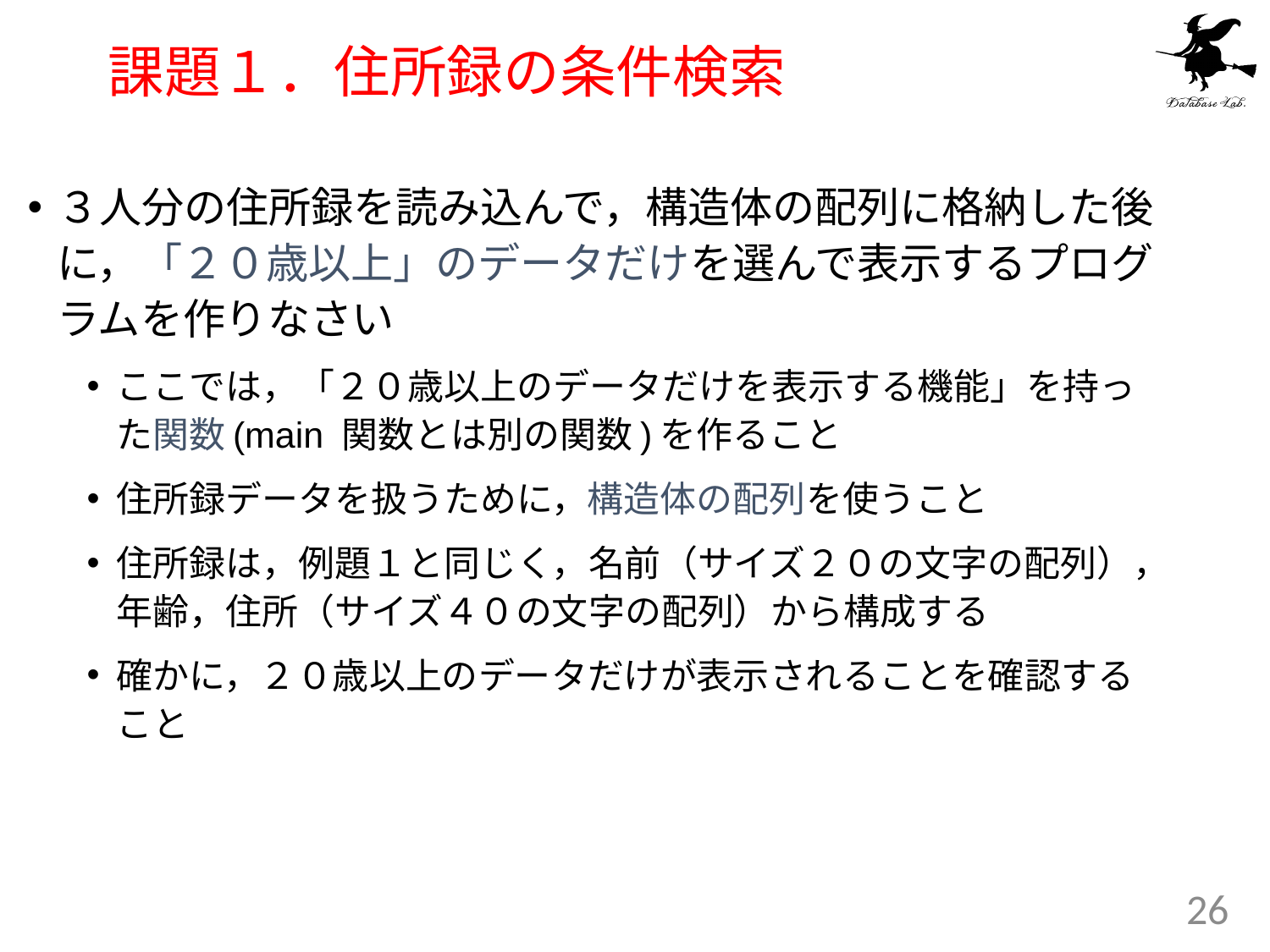

# 課題１．住所録の条件検索
３人分の住所録を読み込んで，構造体の配列に格納した後に，「２０歳以上」のデータだけを選んで表示するプログラムを作りなさい
ここでは，「２０歳以上のデータだけを表示する機能」を持った関数(main 関数とは別の関数)を作ること
住所録データを扱うために，構造体の配列を使うこと
住所録は，例題１と同じく，名前（サイズ２０の文字の配列），年齢，住所（サイズ４０の文字の配列）から構成する
確かに，２０歳以上のデータだけが表示されることを確認すること

26